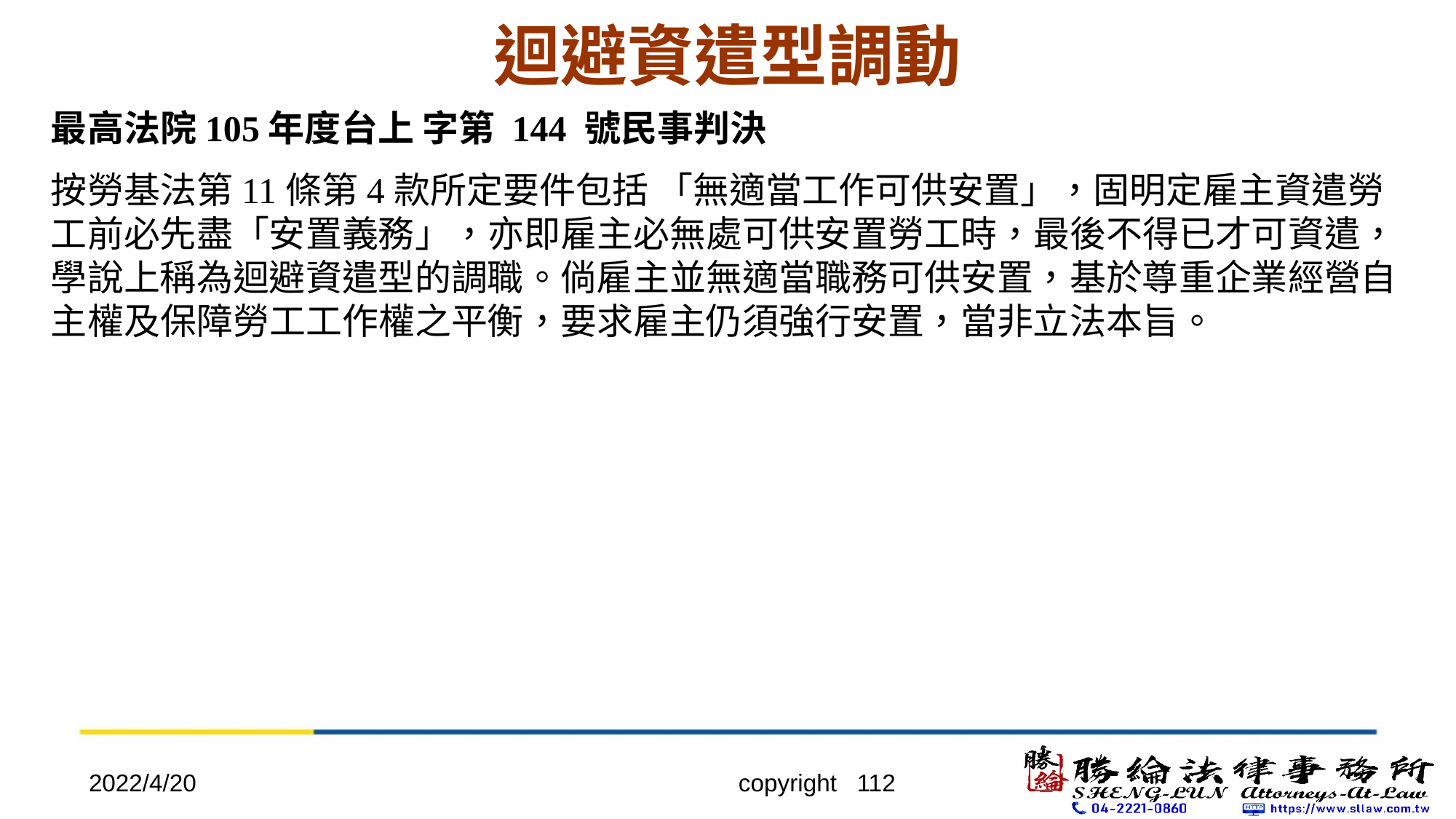

# 迴避資遣型調動
最高法院105年度台上 字第 144 號民事判決

按勞基法第11條第4款所定要件包括 「無適當工作可供安置」，固明定雇主資遣勞工前必先盡「安置義務」，亦即雇主必無處可供安置勞工時，最後不得已才可資遣，學說上稱為迴避資遣型的調職。倘雇主並無適當職務可供安置，基於尊重企業經營自主權及保障勞工工作權之平衡，要求雇主仍須強行安置，當非立法本旨。
2022/4/20
copyright   112